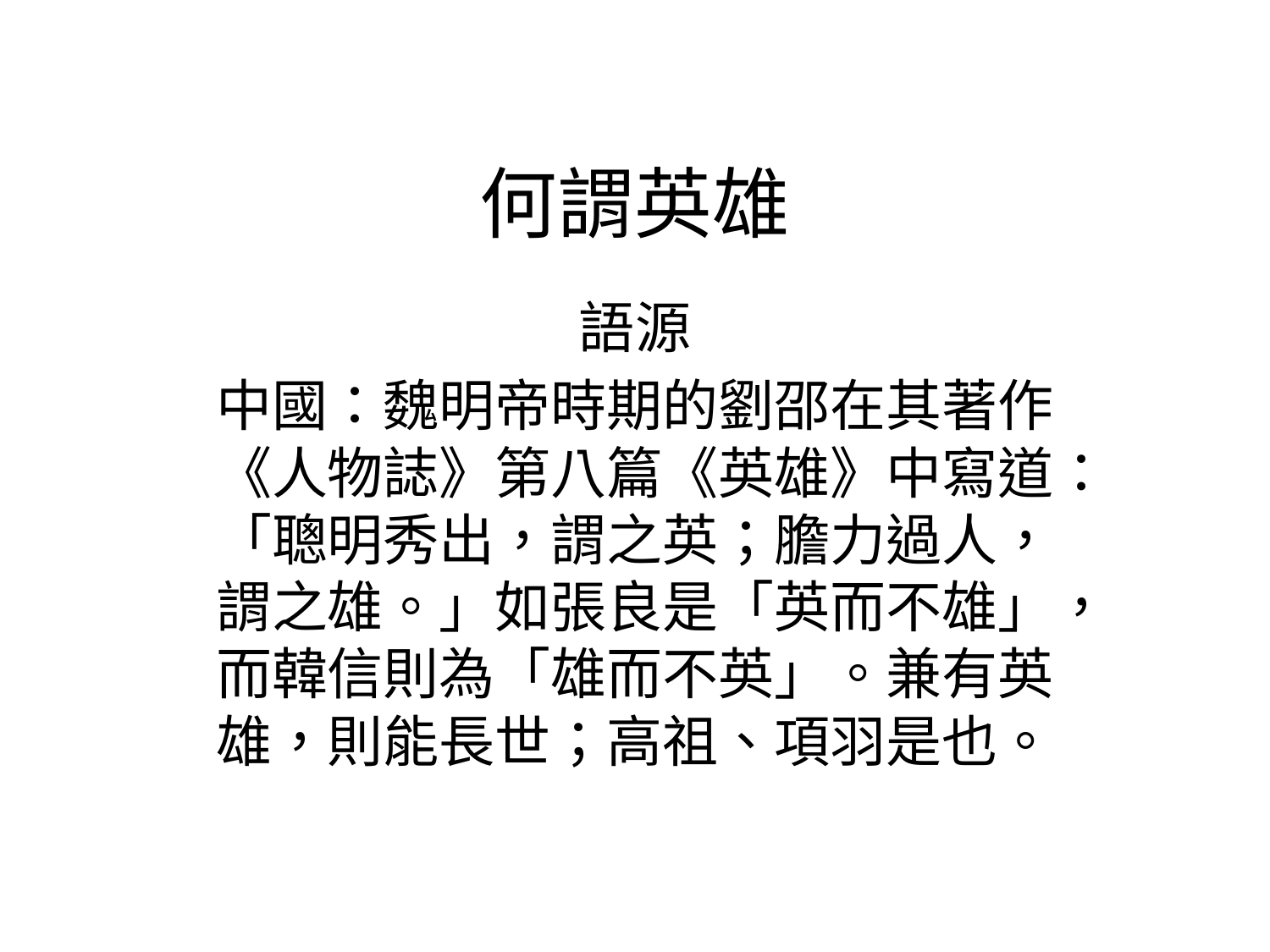

# 何謂英雄
語源
中國：魏明帝時期的劉邵在其著作《人物誌》第八篇《英雄》中寫道：「聰明秀出，謂之英；膽力過人，謂之雄。」如張良是「英而不雄」，而韓信則為「雄而不英」。兼有英雄，則能長世；高祖、項羽是也。